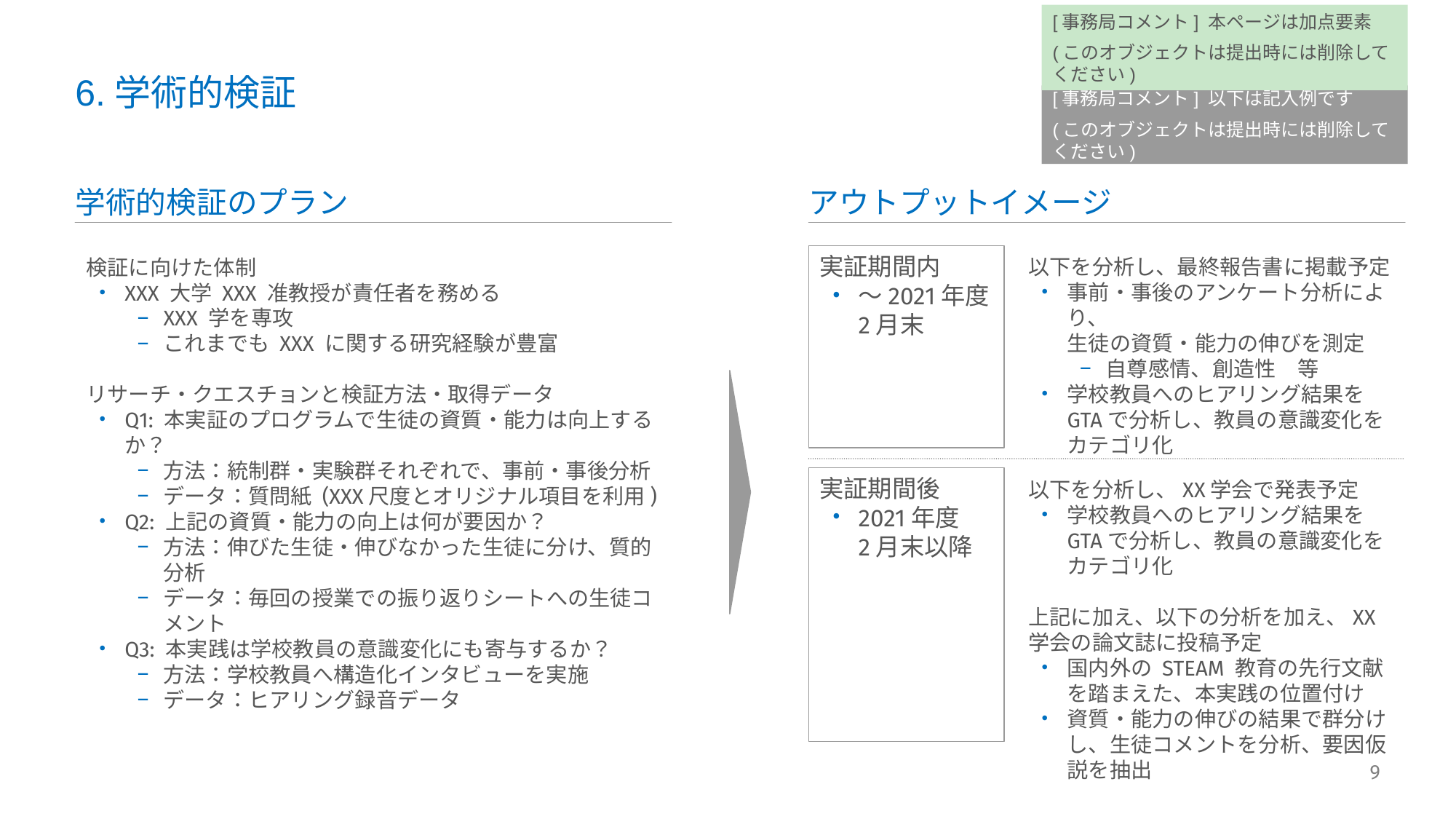

[事務局コメント] 本ページは加点要素
(このオブジェクトは提出時には削除してください)
# 6.学術的検証
[事務局コメント] 以下は記入例です
(このオブジェクトは提出時には削除してください)
学術的検証のプラン
アウトプットイメージ
実証期間内
～2021年度
2月末
以下を分析し、最終報告書に掲載予定
事前・事後のアンケート分析により、
生徒の資質・能力の伸びを測定
自尊感情、創造性　等
学校教員へのヒアリング結果をGTAで分析し、教員の意識変化をカテゴリ化
検証に向けた体制
XXX 大学 XXX 准教授が責任者を務める
XXX 学を専攻
これまでも XXX に関する研究経験が豊富

リサーチ・クエスチョンと検証方法・取得データ
Q1: 本実証のプログラムで生徒の資質・能力は向上するか？
方法：統制群・実験群それぞれで、事前・事後分析
データ：質問紙 (XXX尺度とオリジナル項目を利用)
Q2: 上記の資質・能力の向上は何が要因か？
方法：伸びた生徒・伸びなかった生徒に分け、質的分析
データ：毎回の授業での振り返りシートへの生徒コメント
Q3: 本実践は学校教員の意識変化にも寄与するか？
方法：学校教員へ構造化インタビューを実施
データ：ヒアリング録音データ
実証期間後
2021年度
2月末以降
以下を分析し、XX学会で発表予定
学校教員へのヒアリング結果をGTAで分析し、教員の意識変化をカテゴリ化

上記に加え、以下の分析を加え、XX学会の論文誌に投稿予定
国内外の STEAM 教育の先行文献を踏まえた、本実践の位置付け
資質・能力の伸びの結果で群分けし、生徒コメントを分析、要因仮説を抽出